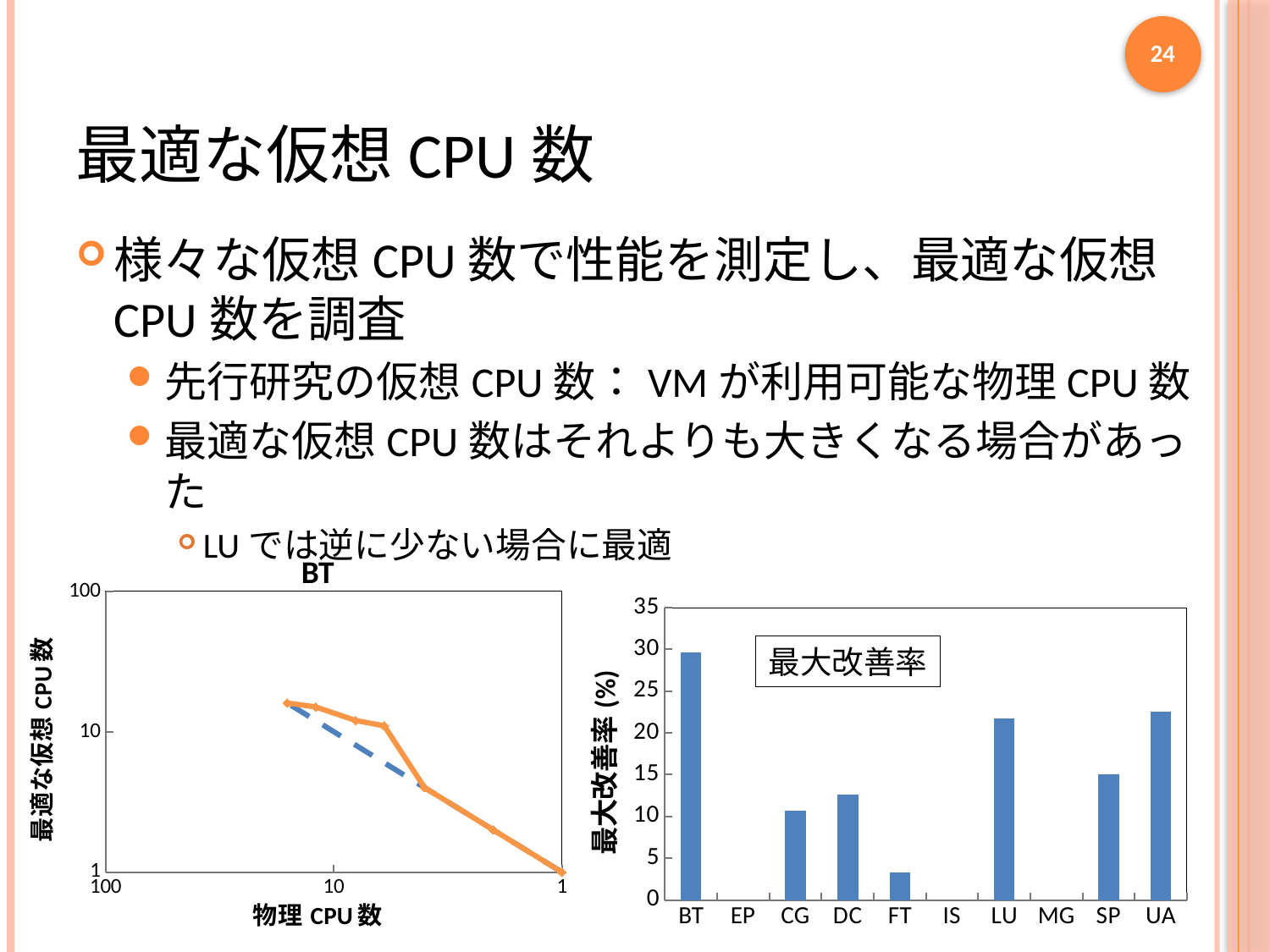

24
# 最適な仮想CPU数
様々な仮想CPU数で性能を測定し、最適な仮想CPU数を調査
先行研究の仮想CPU数：VMが利用可能な物理CPU数
最適な仮想CPU数はそれよりも大きくなる場合があった
LUでは逆に少ない場合に最適

### Chart: BT

| Category |  |  |
|---|---|---|

### Chart

| Category |  |
|---|---|
| BT | 29.59100018218254 |
| EP | 0.0 |
| CG | 10.66561264822135 |
| DC | 12.65863384455965 |
| FT | 3.320283089896105 |
| IS | 0.0 |
| LU | 21.77088467042329 |
| MG | 0.0 |
| SP | 14.99699545025325 |
| UA | 22.54744055288742 |
最大改善率